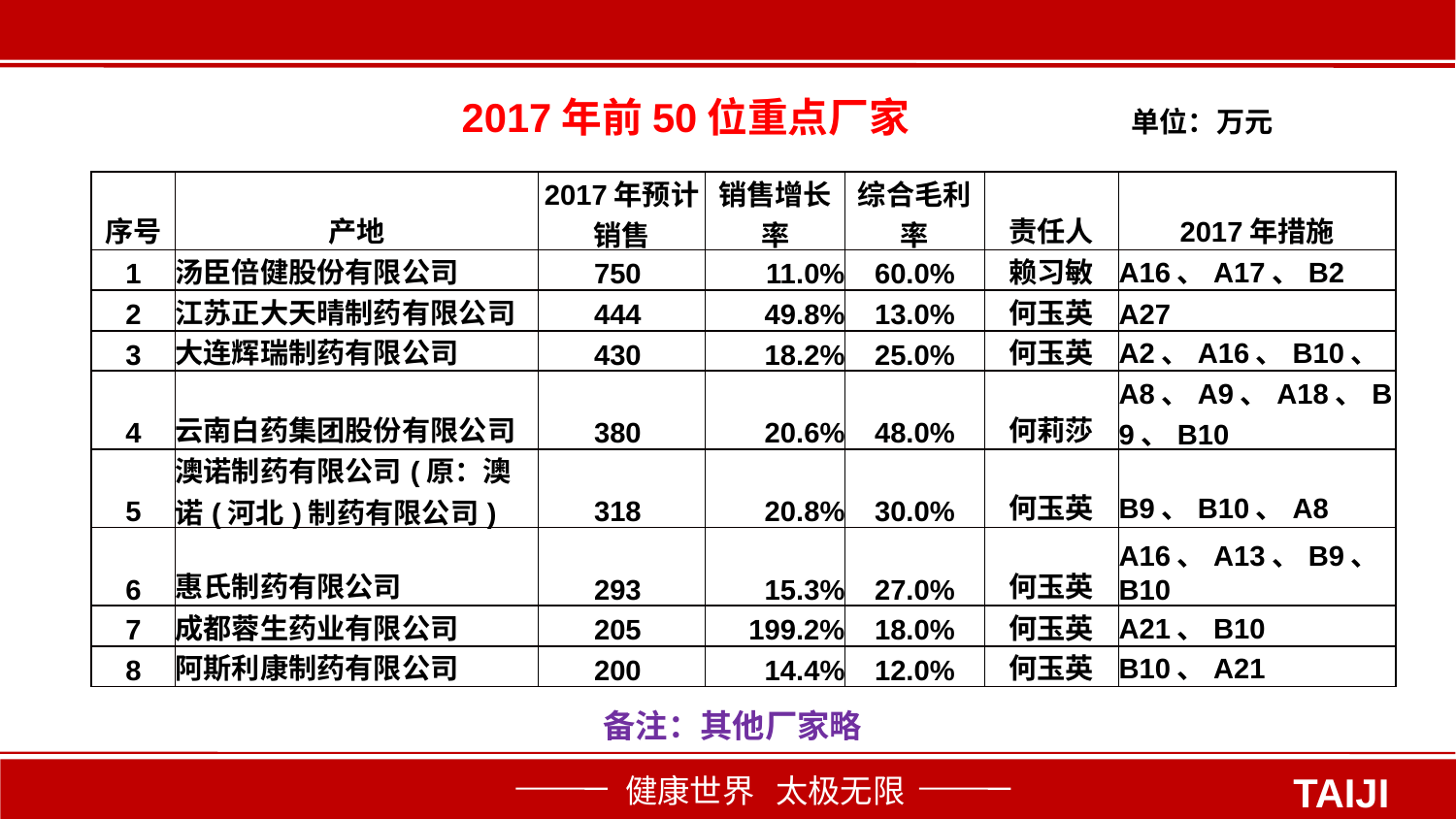

2017年前50位重点厂家                        单位：万元
| 序号 | 产地 | 2017年预计销售 | 销售增长率 | 综合毛利率 | 责任人 | 2017年措施 |
| --- | --- | --- | --- | --- | --- | --- |
| 1 | 汤臣倍健股份有限公司 | 750 | 11.0% | 60.0% | 赖习敏 | A16、A17、B2 |
| 2 | 江苏正大天晴制药有限公司 | 444 | 49.8% | 13.0% | 何玉英 | A27 |
| 3 | 大连辉瑞制药有限公司 | 430 | 18.2% | 25.0% | 何玉英 | A2、A16、B10、 |
| 4 | 云南白药集团股份有限公司 | 380 | 20.6% | 48.0% | 何莉莎 | A8、A9、A18、B9、B10 |
| 5 | 澳诺制药有限公司(原：澳诺(河北)制药有限公司) | 318 | 20.8% | 30.0% | 何玉英 | B9、B10、A8 |
| 6 | 惠氏制药有限公司 | 293 | 15.3% | 27.0% | 何玉英 | A16、A13、B9、B10 |
| 7 | 成都蓉生药业有限公司 | 205 | 199.2% | 18.0% | 何玉英 | A21、B10 |
| 8 | 阿斯利康制药有限公司 | 200 | 14.4% | 12.0% | 何玉英 | B10、A21 |
备注：其他厂家略